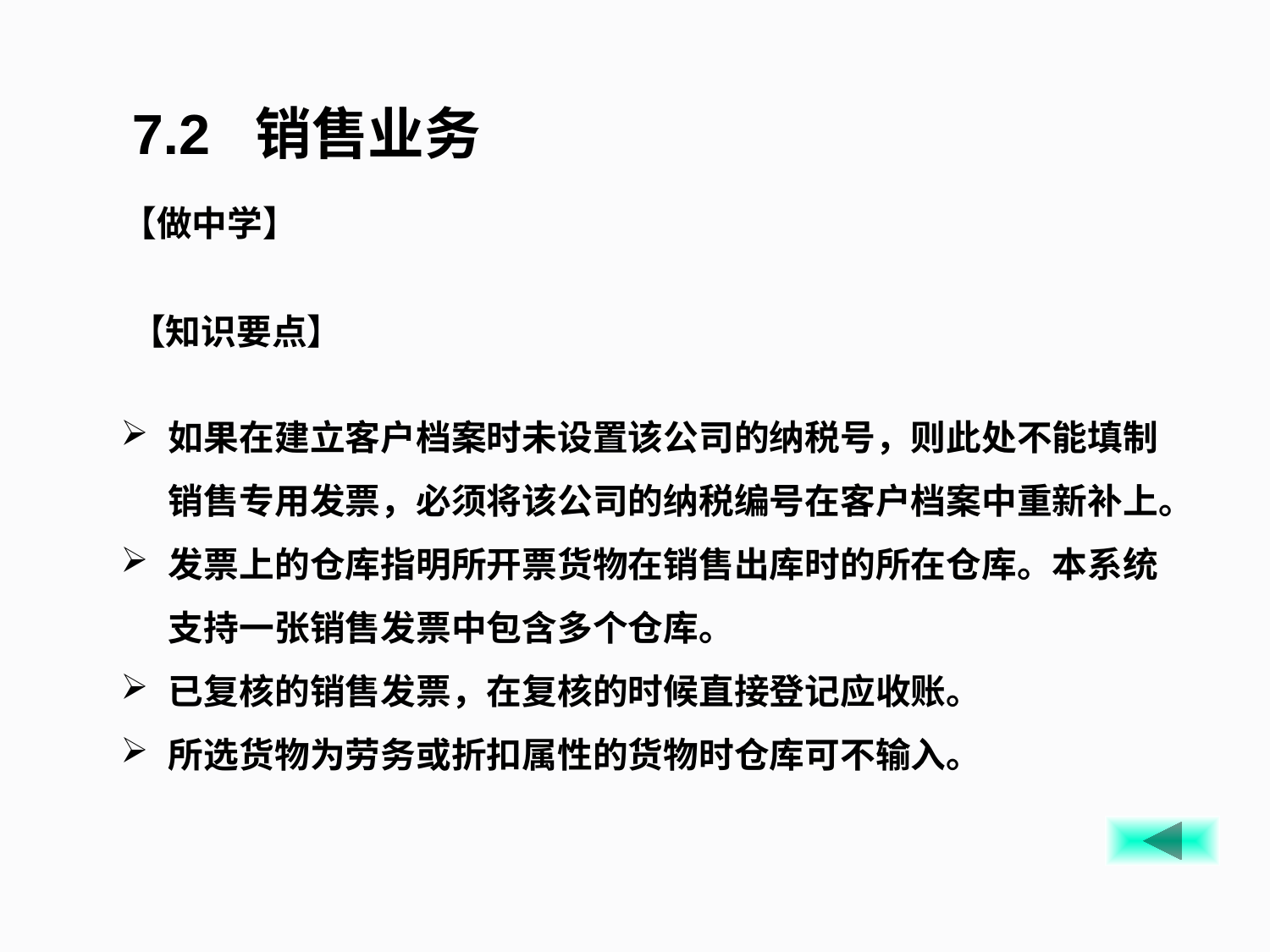

7.2  销售业务
【做中学】
 【知识要点】

如果在建立客户档案时未设置该公司的纳税号，则此处不能填制销售专用发票，必须将该公司的纳税编号在客户档案中重新补上。
发票上的仓库指明所开票货物在销售出库时的所在仓库。本系统支持一张销售发票中包含多个仓库。
已复核的销售发票，在复核的时候直接登记应收账。
所选货物为劳务或折扣属性的货物时仓库可不输入。